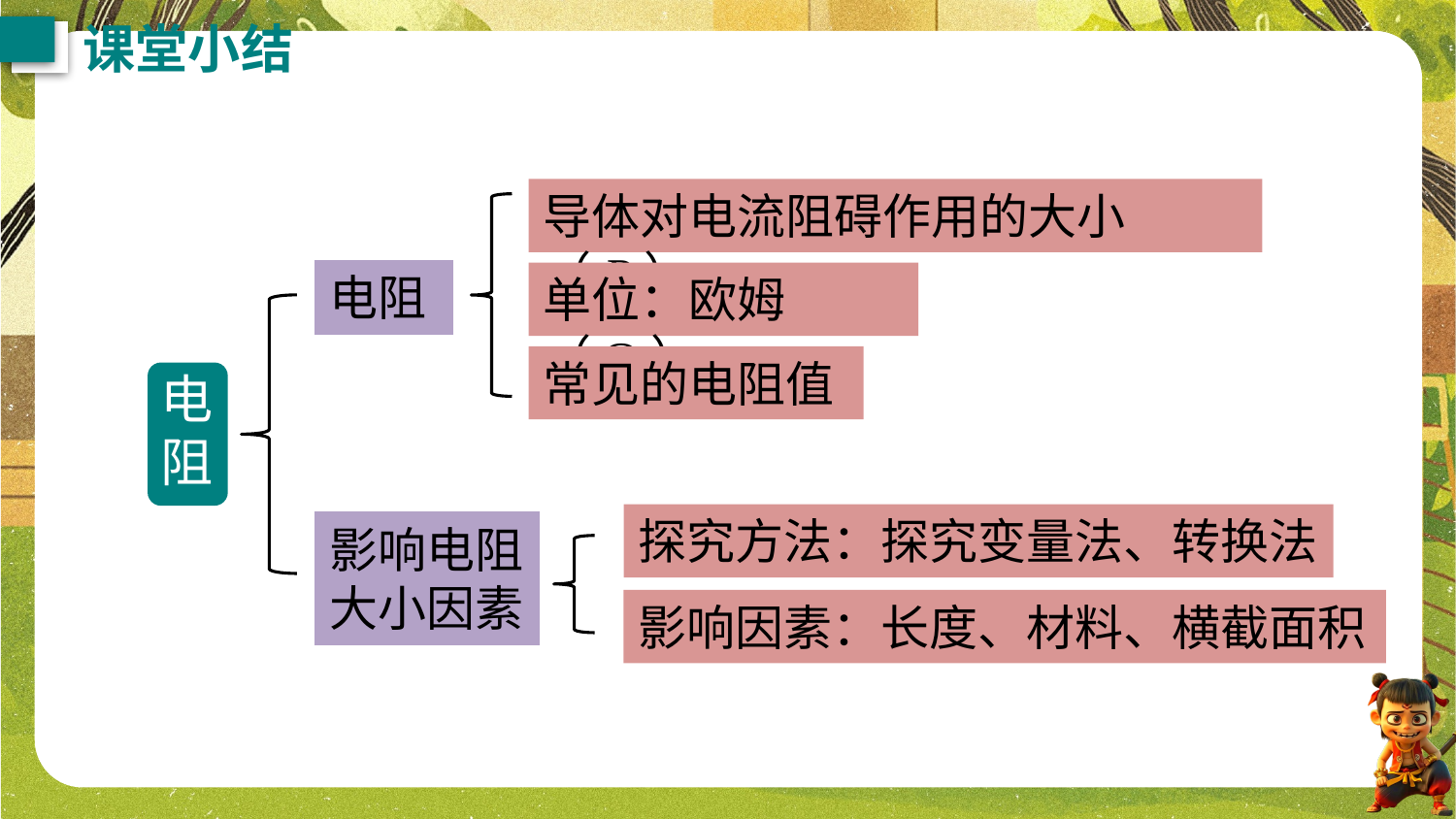

课堂小结

导体对电流阻碍作用的大小（R）

电阻
单位：欧姆（Ω）

常见的电阻值
电阻
探究方法：探究变量法、转换法
影响电阻大小因素

影响因素：长度、材料、横截面积